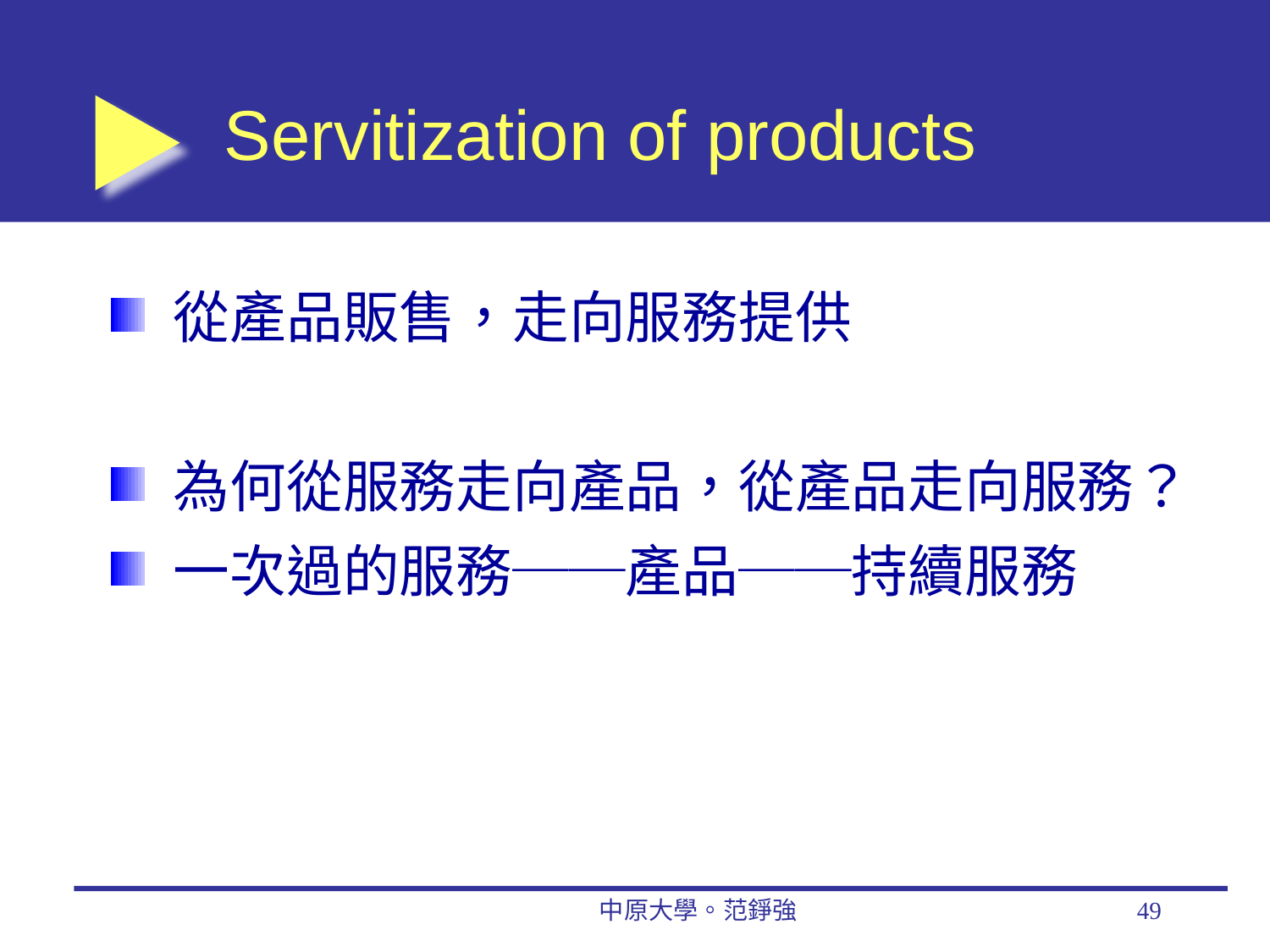

# Servitization of products
從產品販售，走向服務提供

為何從服務走向產品，從產品走向服務？
一次過的服務──產品──持續服務
中原大學。范錚強
49